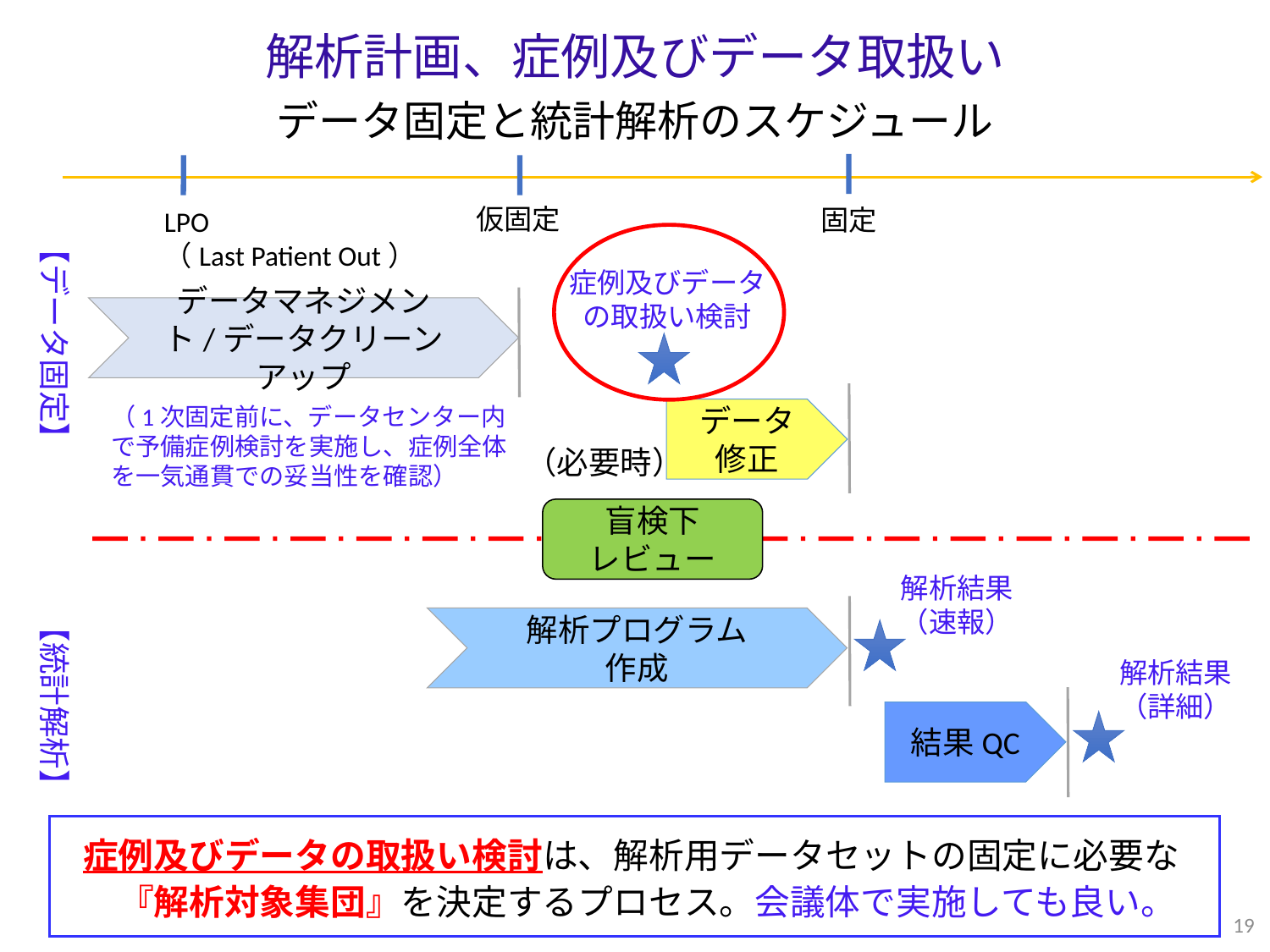

解析計画、症例及びデータ取扱い
データ固定と統計解析のスケジュール
【データ固定】
仮固定
固定
LPO
（Last Patient Out）

症例及びデータの取扱い検討
データマネジメント/データクリーンアップ

（1次固定前に、データセンター内
で予備症例検討を実施し、症例全体を一気通貫での妥当性を確認）
データ
修正
（必要時）
盲検下
レビュー

解析結果（速報）
【統計解析】
解析プログラム
作成

解析結果（詳細）
結果QC

症例及びデータの取扱い検討は、解析用データセットの固定に必要な　『解析対象集団』を決定するプロセス。会議体で実施しても良い。
19